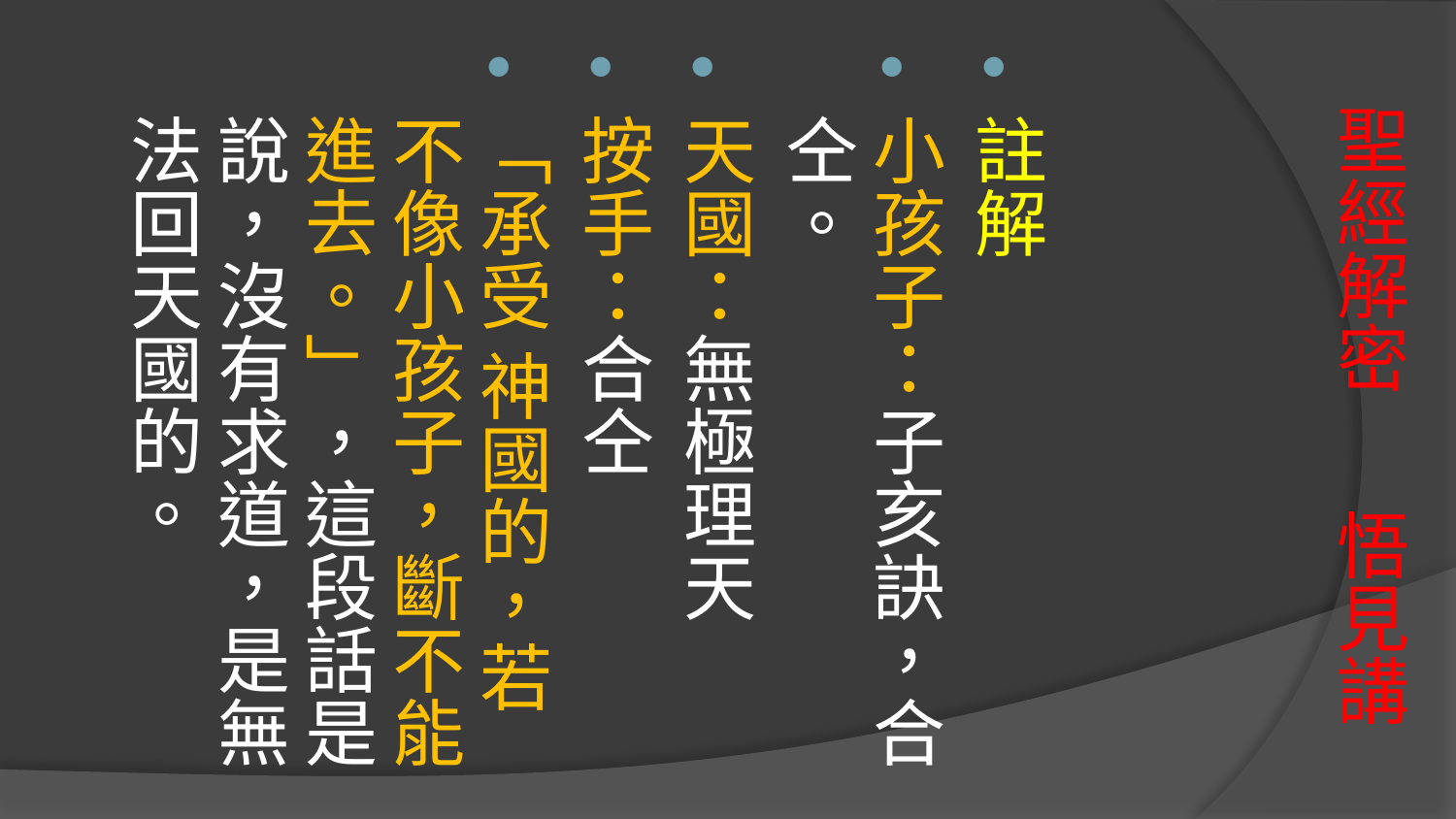

註解
小孩子：子亥訣，合仝。
天國：無極理天
按手：合仝
「承受 神國的，若不像小孩子，斷不能進去。」，這段話是說，沒有求道，是無法回天國的。

# 聖經解密       悟見講